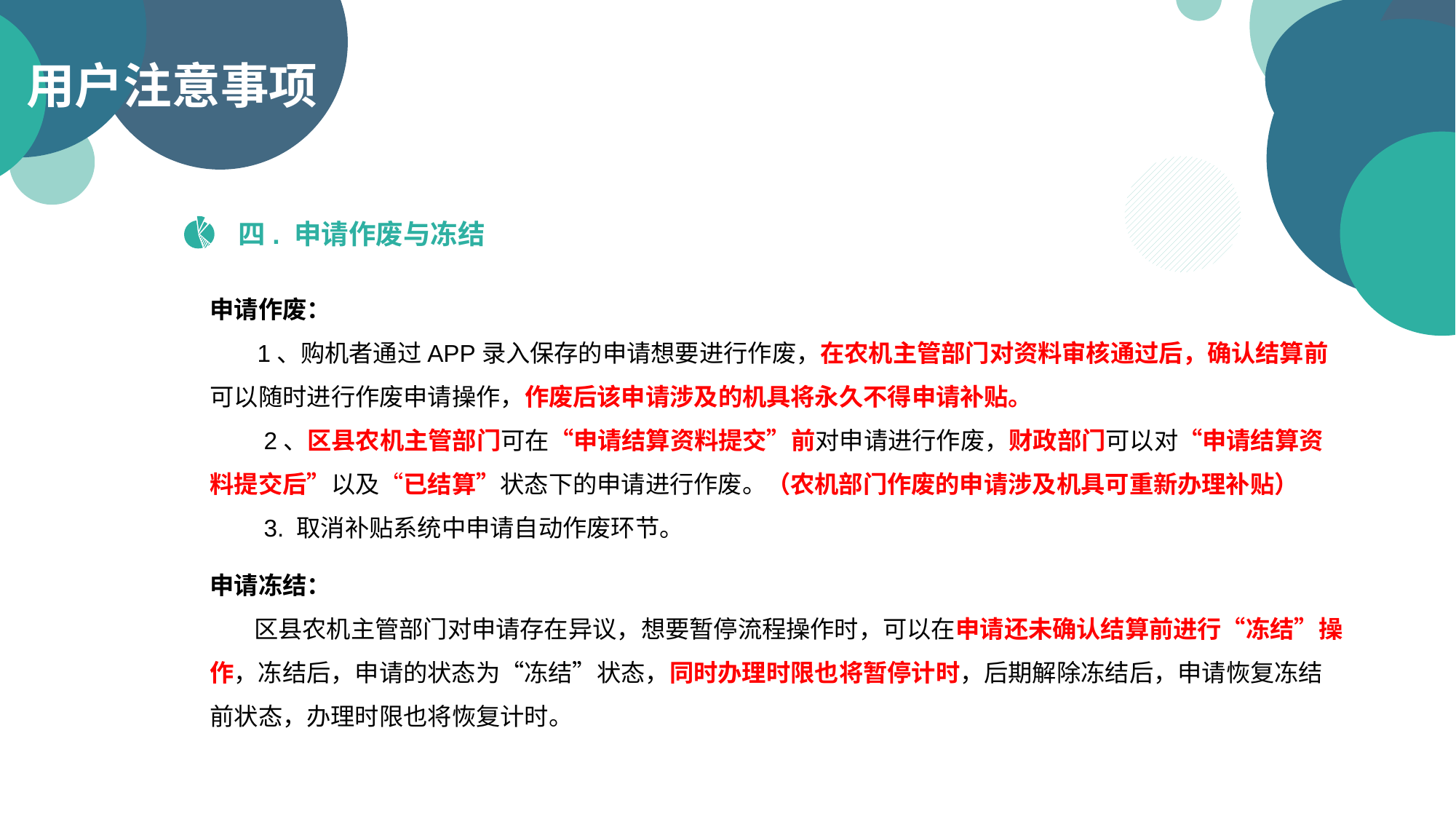

用户注意事项
四. 申请作废与冻结

申请作废：
       1、购机者通过APP录入保存的申请想要进行作废，在农机主管部门对资料审核通过后，确认结算前可以随时进行作废申请操作，作废后该申请涉及的机具将永久不得申请补贴。
        2、区县农机主管部门可在“申请结算资料提交”前对申请进行作废，财政部门可以对“申请结算资料提交后”以及“已结算”状态下的申请进行作废。（农机部门作废的申请涉及机具可重新办理补贴）
        3. 取消补贴系统中申请自动作废环节。
申请冻结：
       区县农机主管部门对申请存在异议，想要暂停流程操作时，可以在申请还未确认结算前进行“冻结”操作，冻结后，申请的状态为“冻结”状态，同时办理时限也将暂停计时，后期解除冻结后，申请恢复冻结前状态，办理时限也将恢复计时。